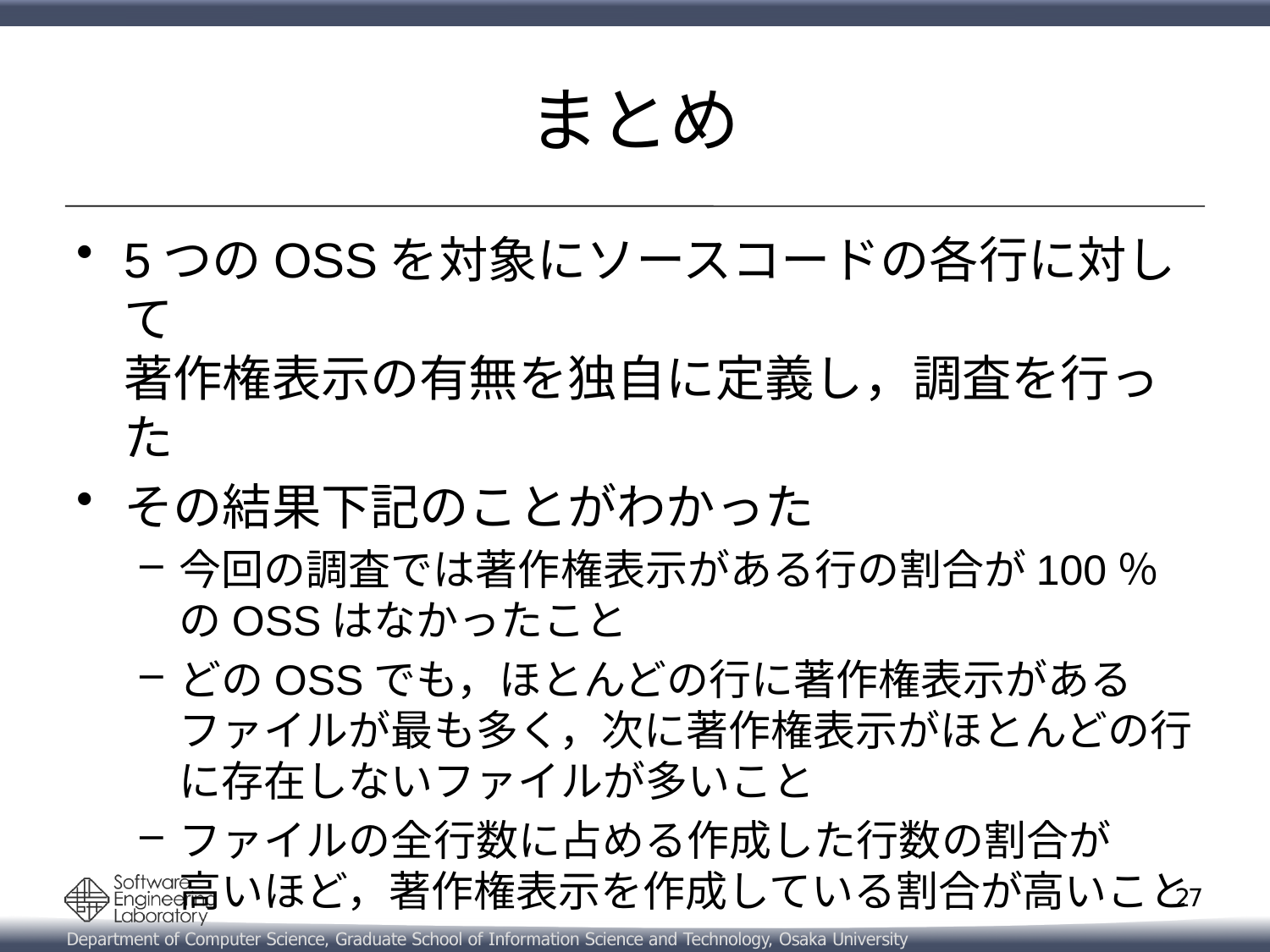

# まとめ
5つのOSSを対象にソースコードの各行に対して
著作権表示の有無を独自に定義し，調査を行った
その結果下記のことがわかった
今回の調査では著作権表示がある行の割合が100％のOSSはなかったこと
どのOSSでも，ほとんどの行に著作権表示があるファイルが最も多く，次に著作権表示がほとんどの行に存在しないファイルが多いこと
ファイルの全行数に占める作成した行数の割合が
高いほど，著作権表示を作成している割合が高いこと
27